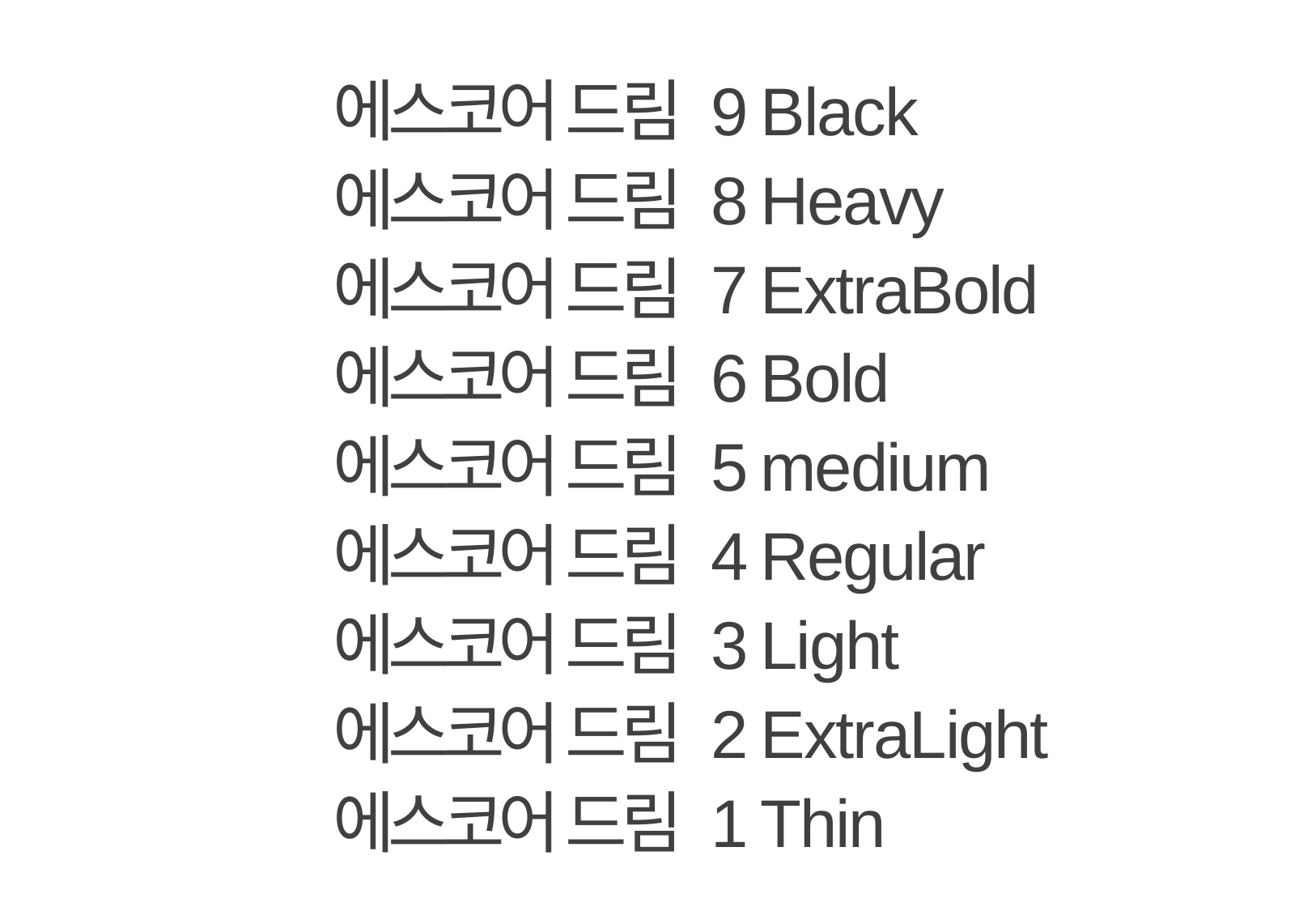

에스코어 드림 9 Black
에스코어 드림 8 Heavy
에스코어 드림 7 ExtraBold
에스코어 드림 6 Bold
에스코어 드림 5 medium
에스코어 드림 4 Regular
에스코어 드림 3 Light
에스코어 드림 2 ExtraLight
에스코어 드림 1 Thin